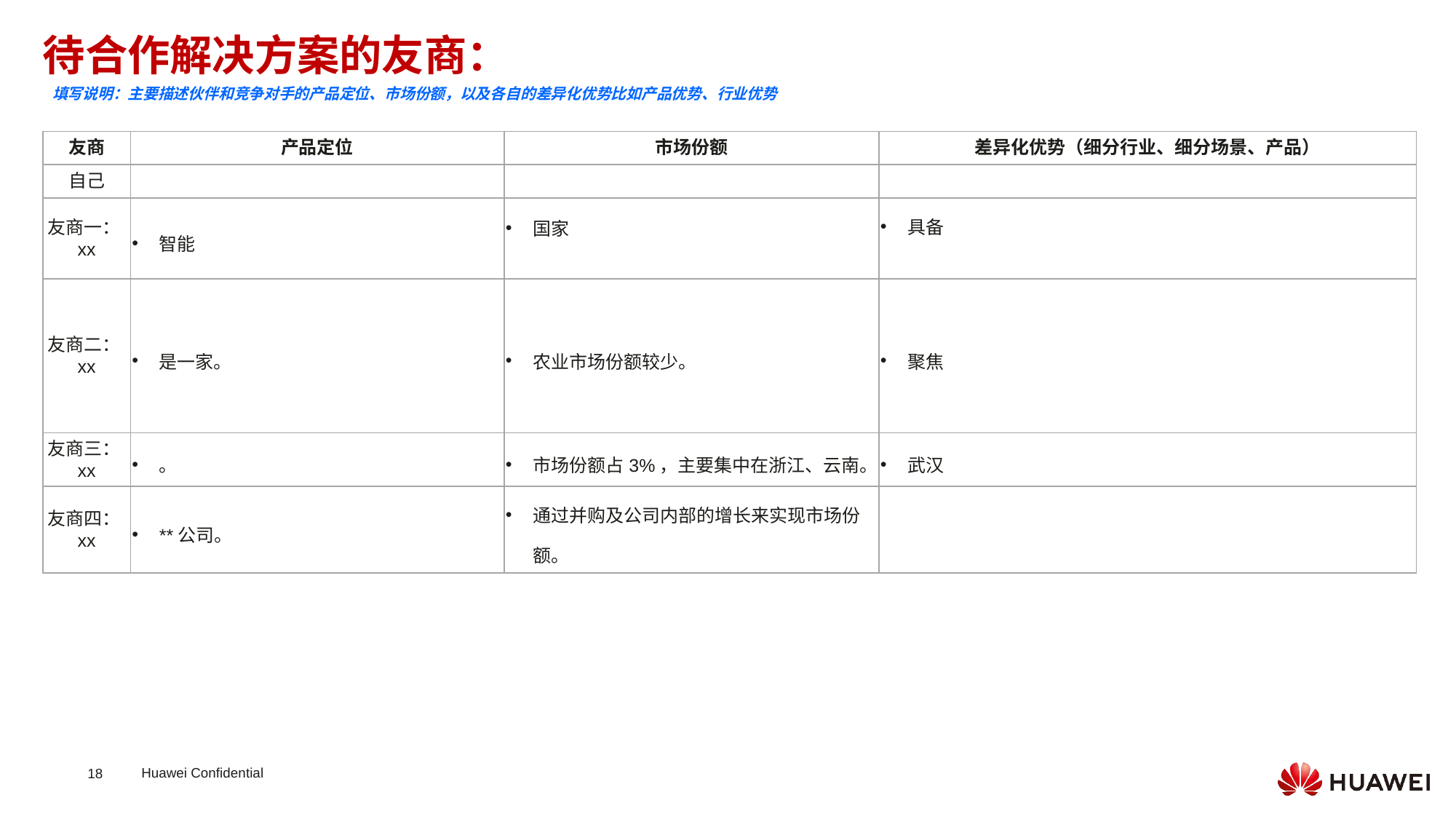

待合作解决方案的友商：
填写说明：主要描述伙伴和竞争对手的产品定位、市场份额，以及各自的差异化优势比如产品优势、行业优势
| 友商 | 产品定位 | 市场份额 | 差异化优势（细分行业、细分场景、产品） |
| --- | --- | --- | --- |
| 自己 |  |  |  |
| 友商一：xx | 智能 | 国家 | 具备 |
| 友商二：xx | 是一家。 | 农业市场份额较少。 | 聚焦 |
| 友商三：xx | 。 | 市场份额占3%，主要集中在浙江、云南。 | 武汉 |
| 友商四：xx | \*\*公司。 | 通过并购及公司内部的增长来实现市场份额。 |  |